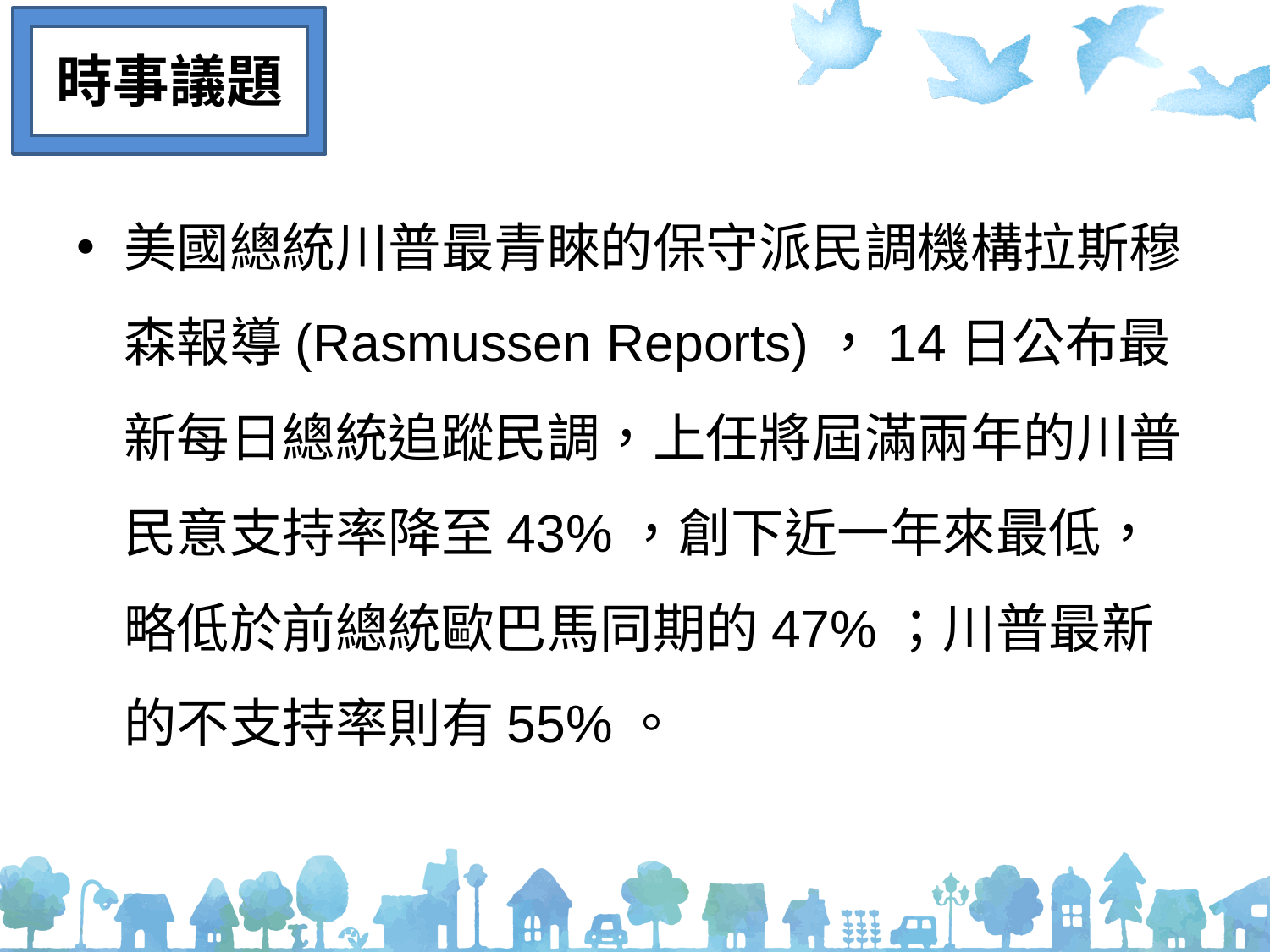

時事議題
美國總統川普最青睞的保守派民調機構拉斯穆森報導(Rasmussen Reports)，14日公布最新每日總統追蹤民調，上任將屆滿兩年的川普民意支持率降至43%，創下近一年來最低，略低於前總統歐巴馬同期的47%；川普最新的不支持率則有55%。